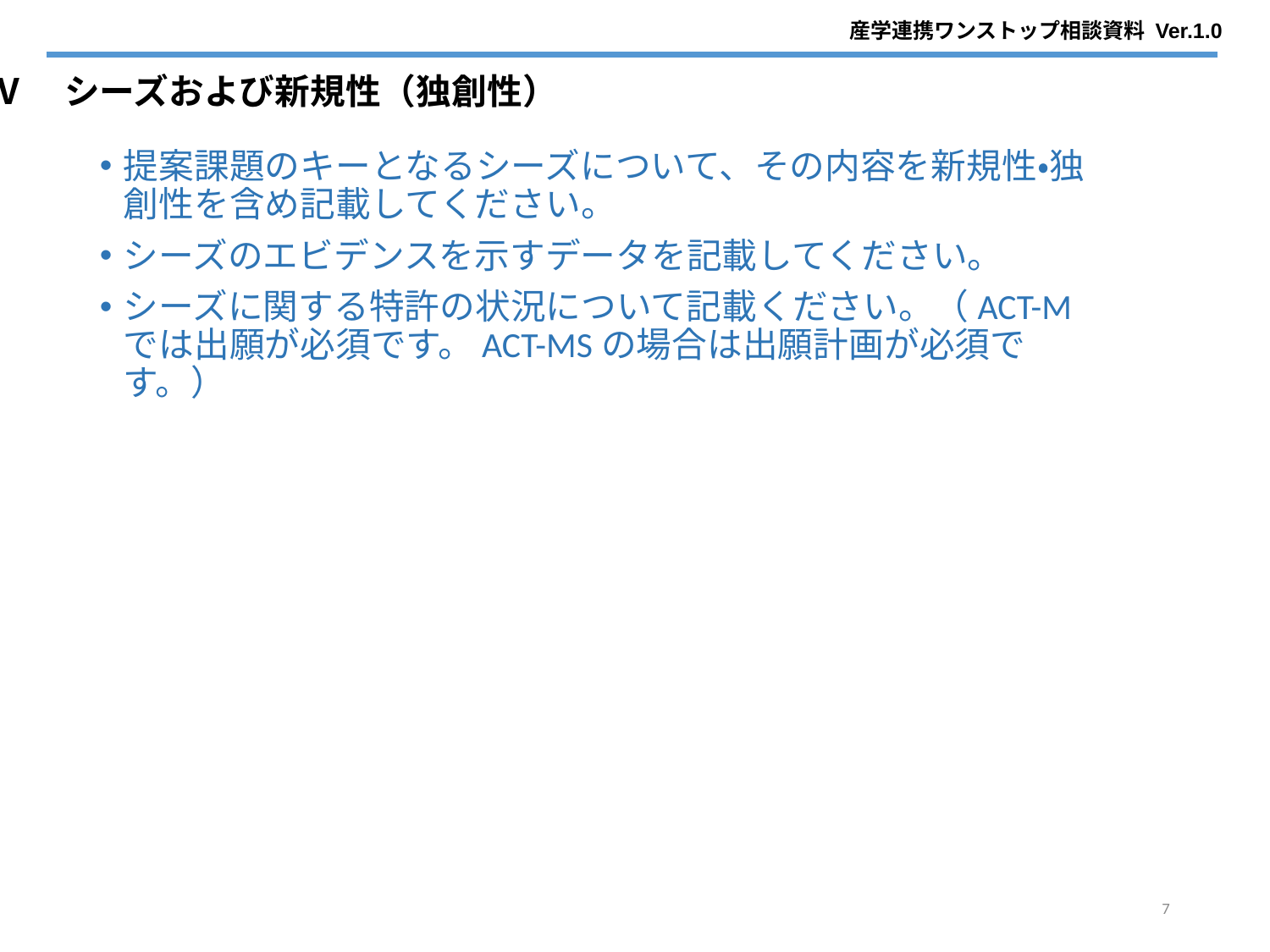

Ⅳ　シーズおよび新規性（独創性）
提案課題のキーとなるシーズについて、その内容を新規性・独創性を含め記載してください。
シーズのエビデンスを示すデータを記載してください。
シーズに関する特許の状況について記載ください。（ACT-Mでは出願が必須です。ACT-MSの場合は出願計画が必須です。）

7